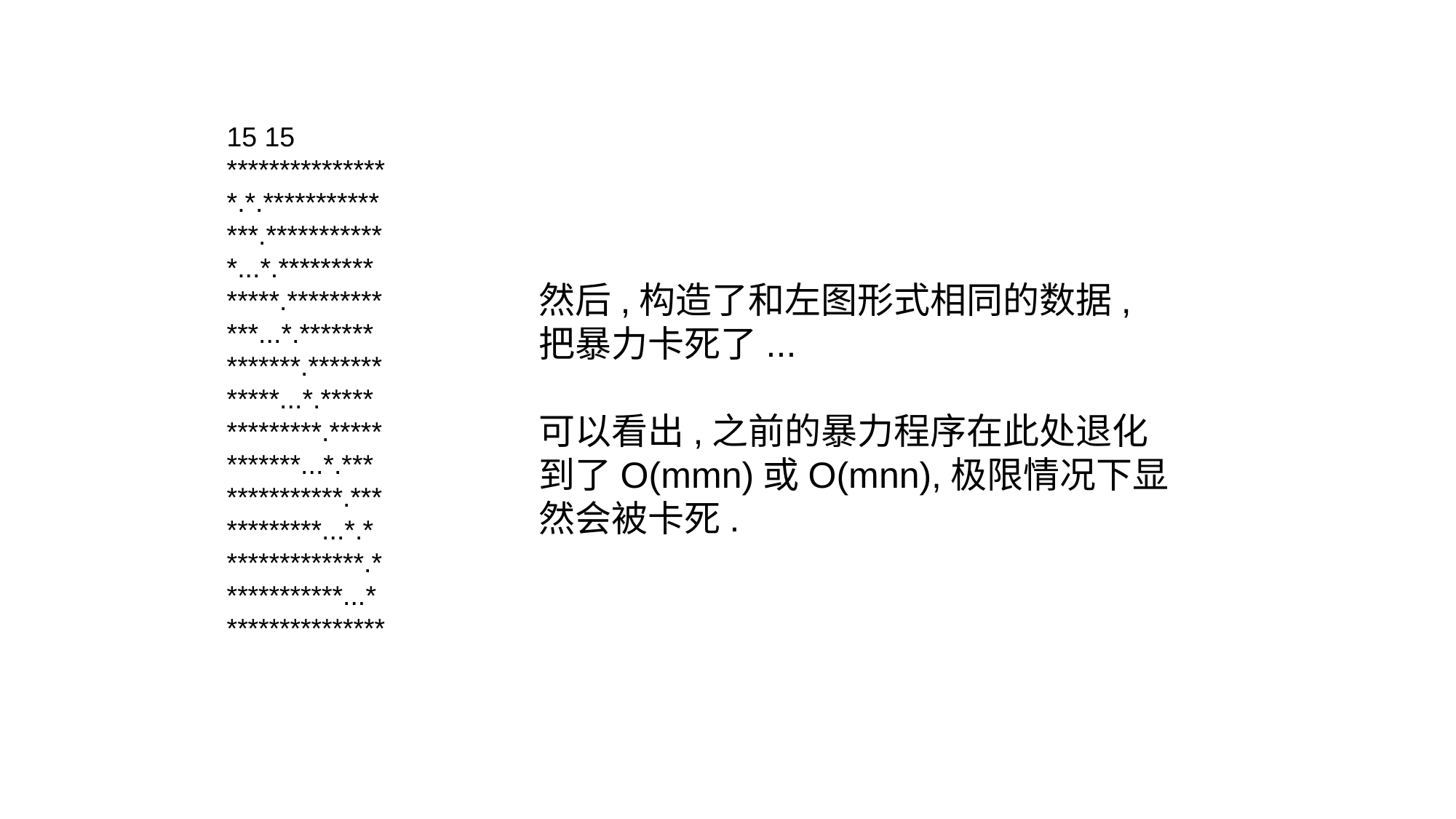

15 15
***************
*.*.***********
***.***********
*...*.*********
*****.*********
***...*.*******
*******.*******
*****...*.*****
*********.*****
*******...*.***
***********.***
*********...*.*
*************.*
***********...*
***************
然后,构造了和左图形式相同的数据,把暴力卡死了...

可以看出,之前的暴力程序在此处退化到了O(mmn)或O(mnn),极限情况下显然会被卡死.